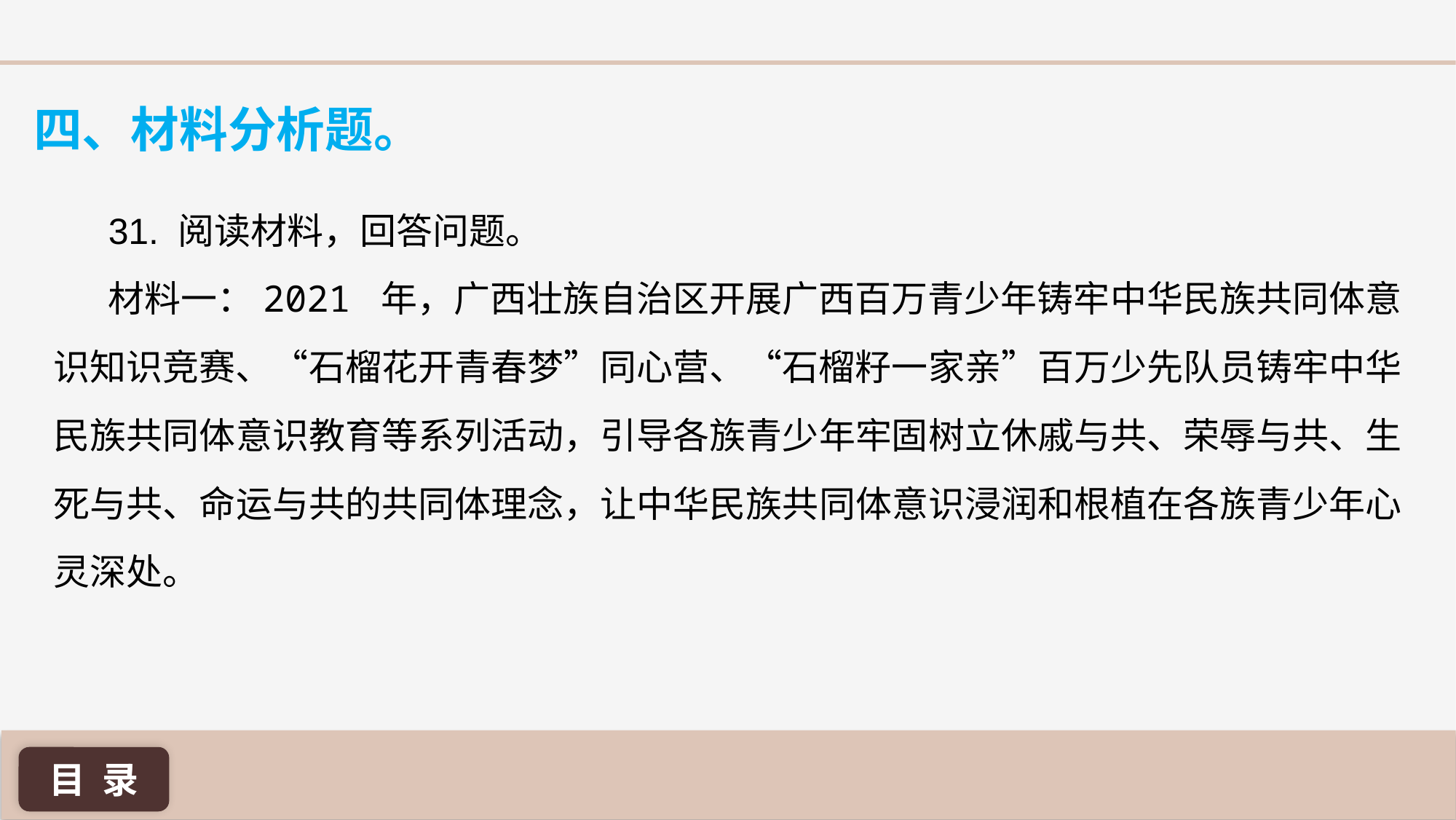

四、材料分析题。
31. 阅读材料，回答问题。
材料一：2021 年，广西壮族自治区开展广西百万青少年铸牢中华民族共同体意识知识竞赛、“石榴花开青春梦”同心营、“石榴籽一家亲”百万少先队员铸牢中华民族共同体意识教育等系列活动，引导各族青少年牢固树立休戚与共、荣辱与共、生死与共、命运与共的共同体理念，让中华民族共同体意识浸润和根植在各族青少年心灵深处。